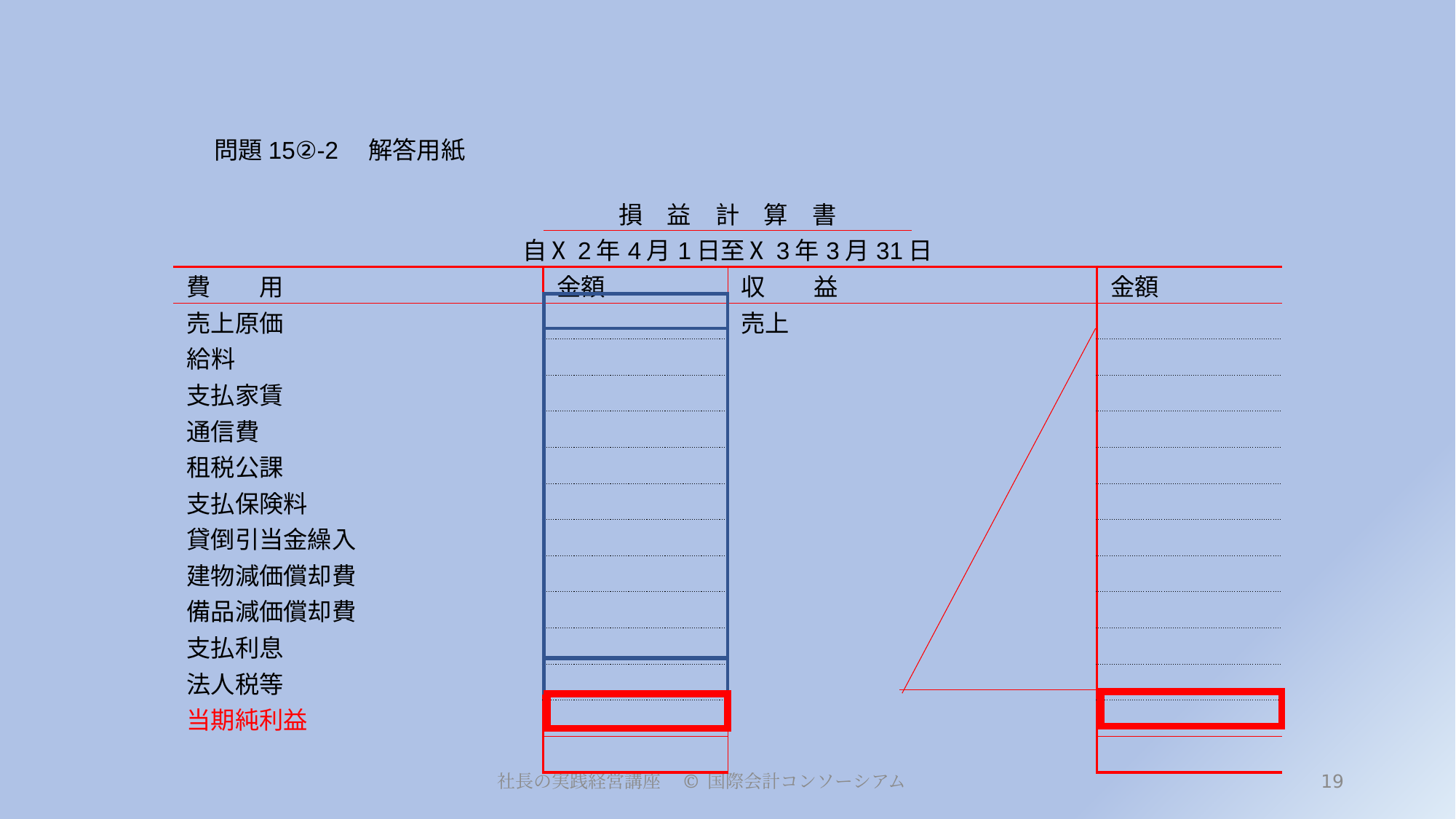

# 問題15②-2　解答用紙
|  |  | 損　益　計　算　書 |  |  |  |
| --- | --- | --- | --- | --- | --- |
|  | 自Ⅹ2年4月1日至Ⅹ3年3月31日 |  |  |  |  |
| 費　　用 |  | 金額 | 収　　益 |  | 金額 |
| 売上原価 |  |  | 売上 |  |  |
| 給料 |  |  |  |  |  |
| 支払家賃 |  |  |  |  |  |
| 通信費 |  |  |  |  |  |
| 租税公課 |  |  |  |  |  |
| 支払保険料 |  |  |  |  |  |
| 貸倒引当金繰入 |  |  |  |  |  |
| 建物減価償却費 |  |  |  |  |  |
| 備品減価償却費 |  |  |  |  |  |
| 支払利息 |  |  |  |  |  |
| 法人税等 |  |  |  |  |  |
| 当期純利益 |  |  |  |  |  |
|  |  |  |  |  |  |

19
社長の実践経営講座　© 国際会計コンソーシアム